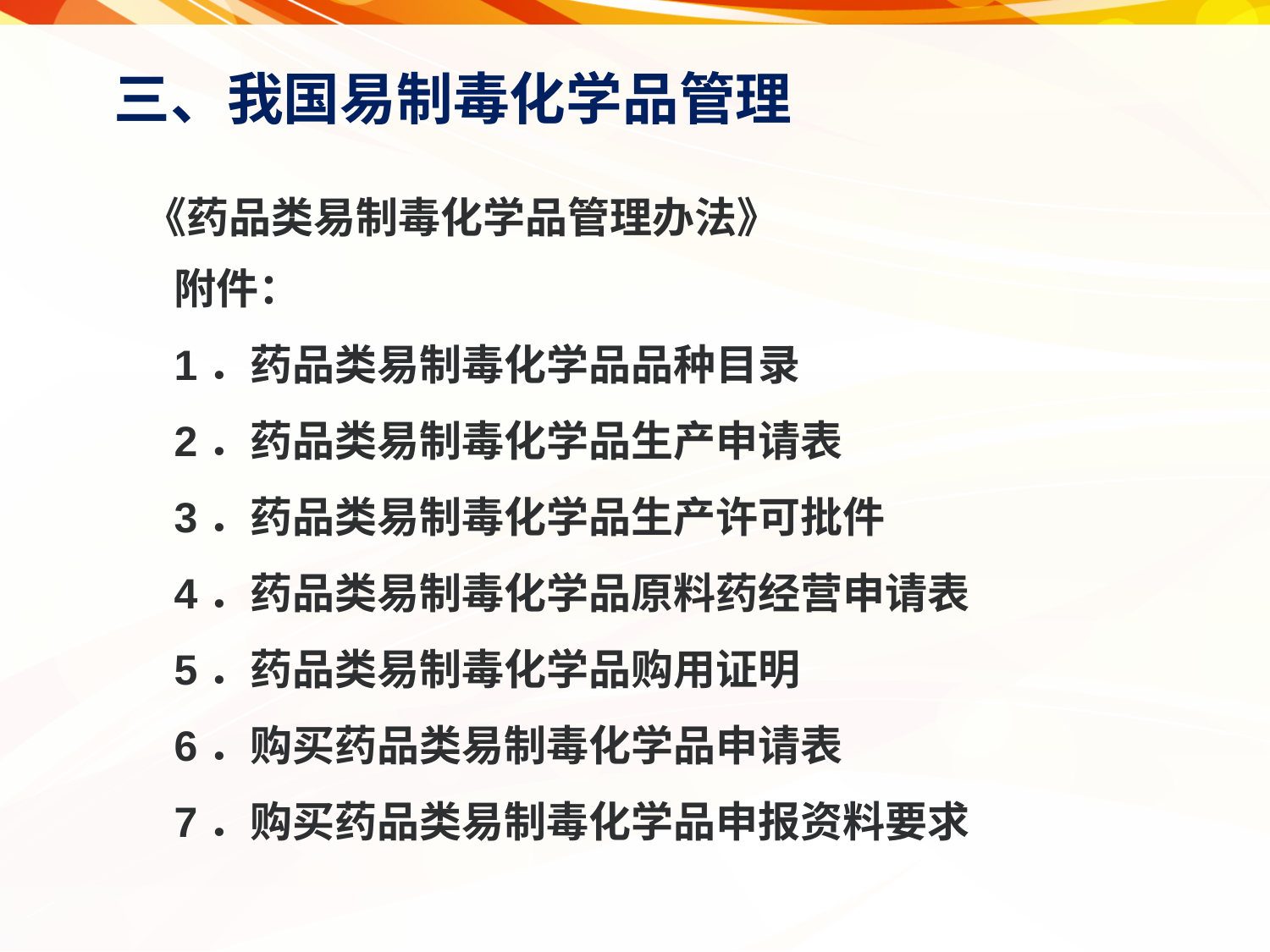

三、我国易制毒化学品管理
《药品类易制毒化学品管理办法》
附件：
1．药品类易制毒化学品品种目录
2．药品类易制毒化学品生产申请表
3．药品类易制毒化学品生产许可批件
4．药品类易制毒化学品原料药经营申请表
5．药品类易制毒化学品购用证明
6．购买药品类易制毒化学品申请表
7．购买药品类易制毒化学品申报资料要求